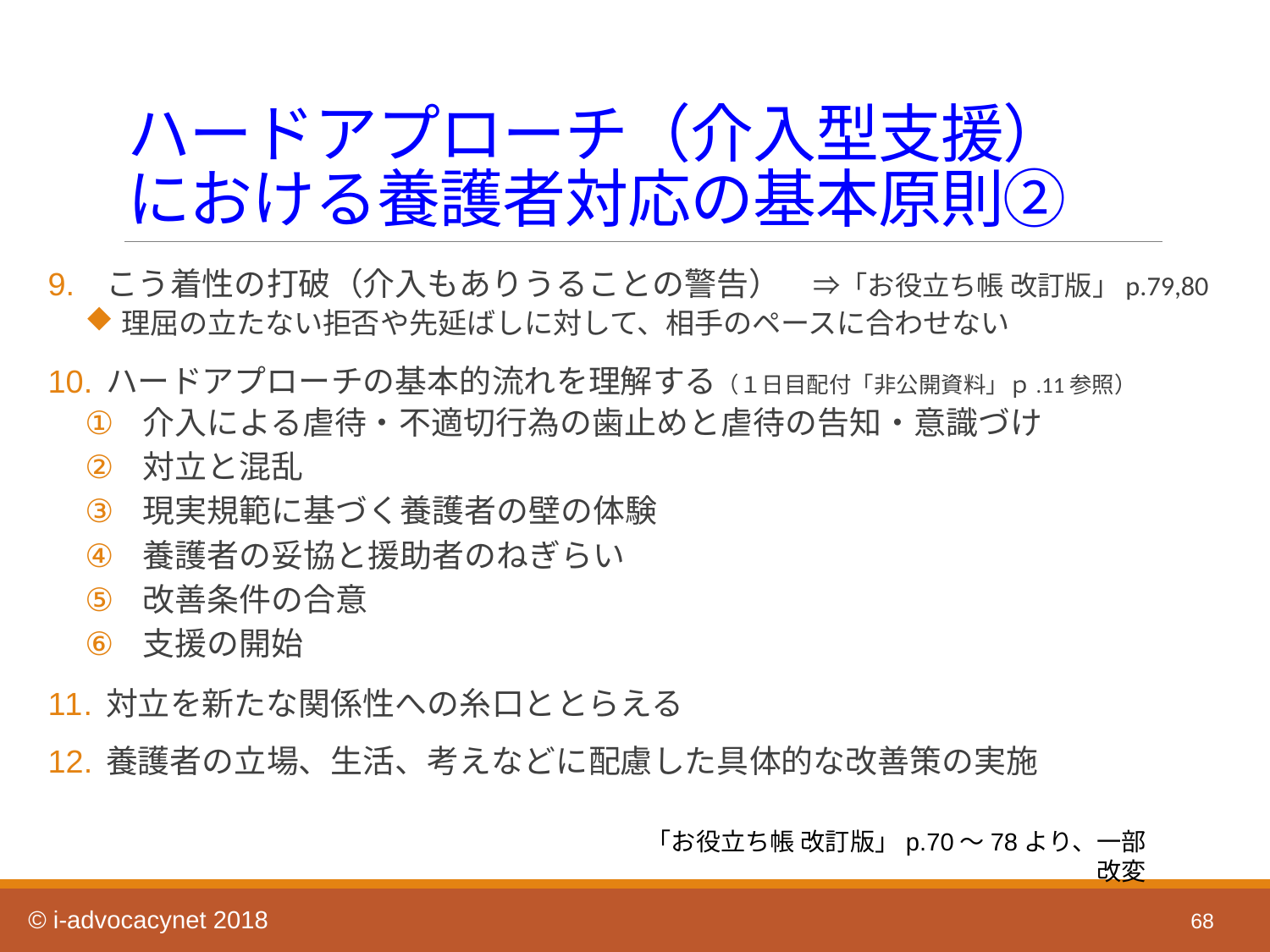

# ハードアプローチ（介入型支援） における養護者対応の基本原則②
こう着性の打破（介入もありうることの警告）　⇒「お役立ち帳 改訂版」p.79,80
理屈の立たない拒否や先延ばしに対して、相手のペースに合わせない
ハードアプローチの基本的流れを理解する（１日目配付「非公開資料」ｐ.11参照）
介入による虐待・不適切行為の歯止めと虐待の告知・意識づけ
対立と混乱
現実規範に基づく養護者の壁の体験
養護者の妥協と援助者のねぎらい
改善条件の合意
支援の開始
対立を新たな関係性への糸口ととらえる
養護者の立場、生活、考えなどに配慮した具体的な改善策の実施
「お役立ち帳 改訂版」p.70～78より、一部改変
68